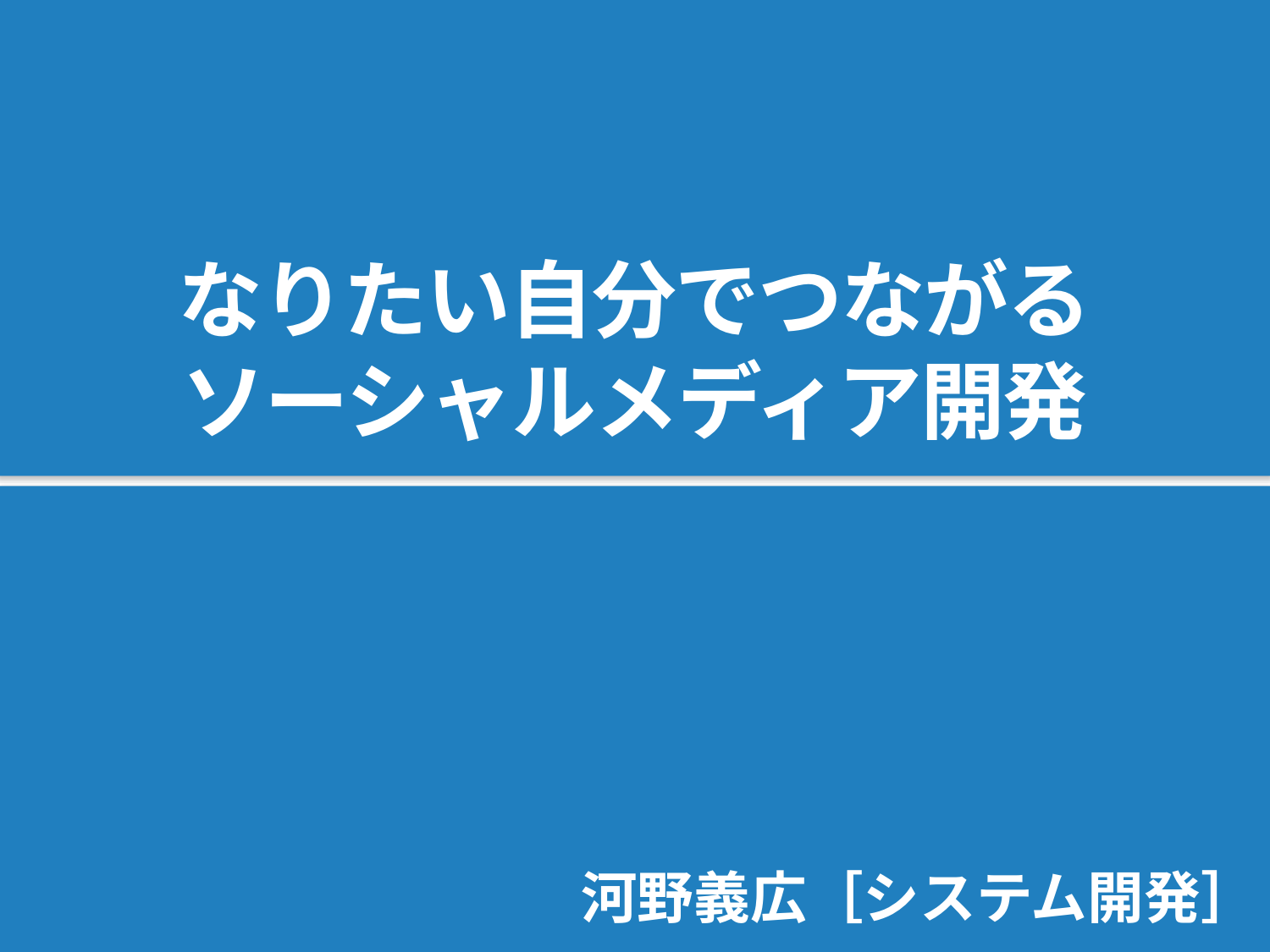

# なりたい自分でつながる ソーシャルメディア開発
河野義広［システム開発］